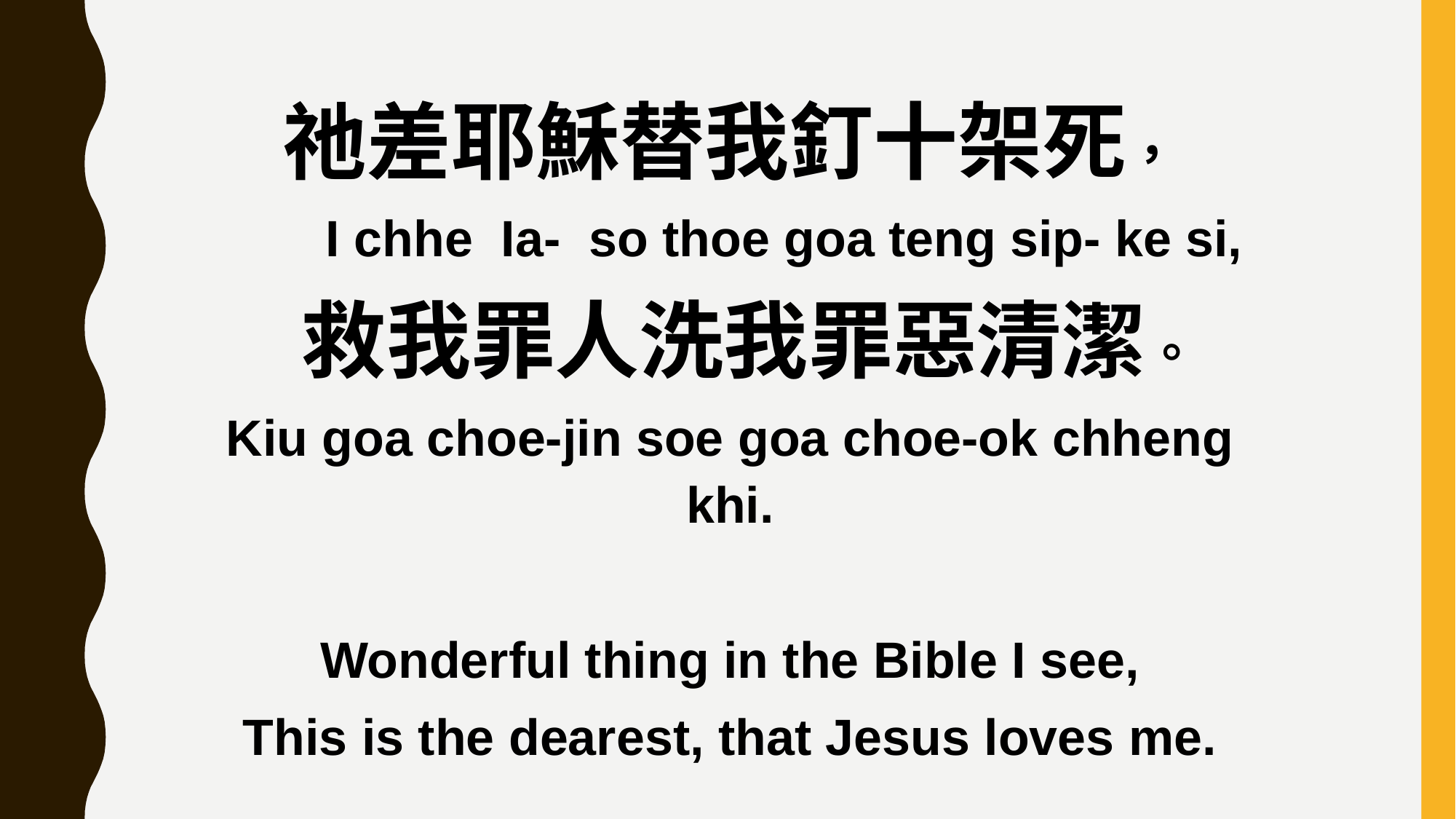

祂差耶穌替我釘十架死，
         I chhe  Ia-  so thoe goa teng sip- ke si,
 救我罪人洗我罪惡清潔。
Kiu goa choe-jin soe goa choe-ok chheng khi.

Wonderful thing in the Bible I see,
This is the dearest, that Jesus loves me.